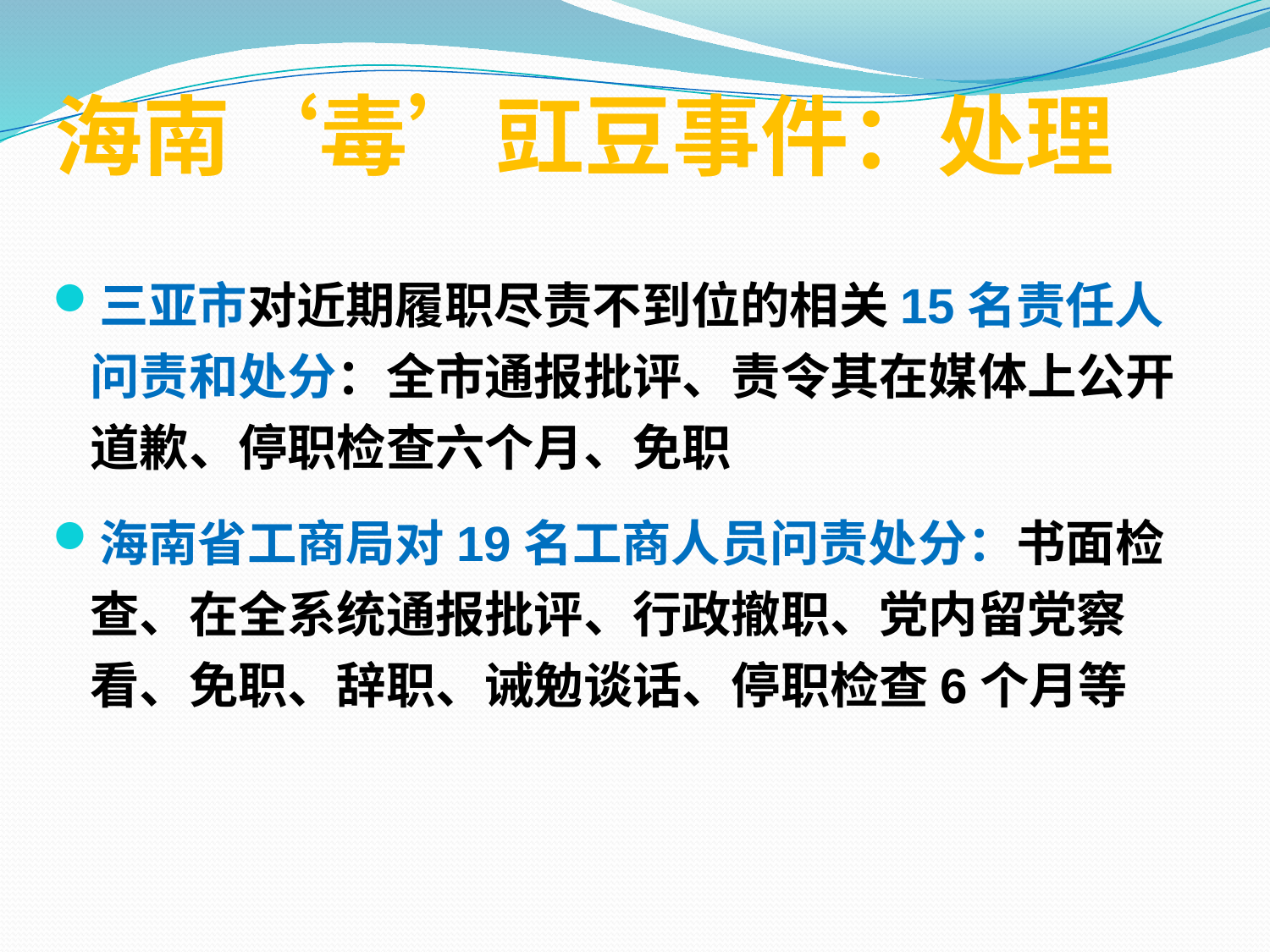

# 海南‘毒’豇豆事件：处理
三亚市对近期履职尽责不到位的相关15名责任人问责和处分：全市通报批评、责令其在媒体上公开道歉、停职检查六个月、免职
海南省工商局对19名工商人员问责处分：书面检查、在全系统通报批评、行政撤职、党内留党察看、免职、辞职、诫勉谈话、停职检查6个月等